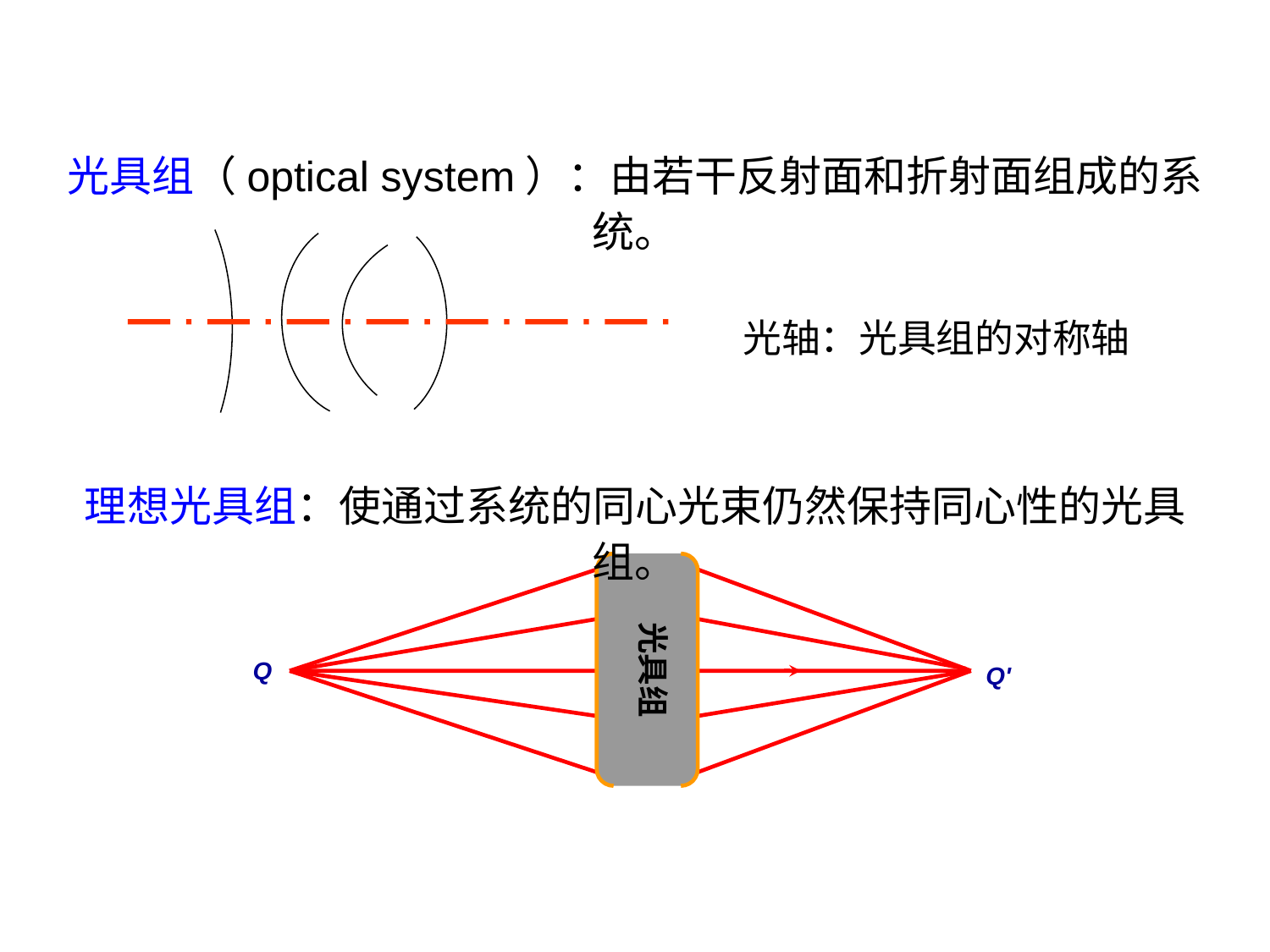

光具组（optical system）：由若干反射面和折射面组成的系统。

光轴：光具组的对称轴
理想光具组：使通过系统的同心光束仍然保持同心性的光具组。

光具组

Q
Q'